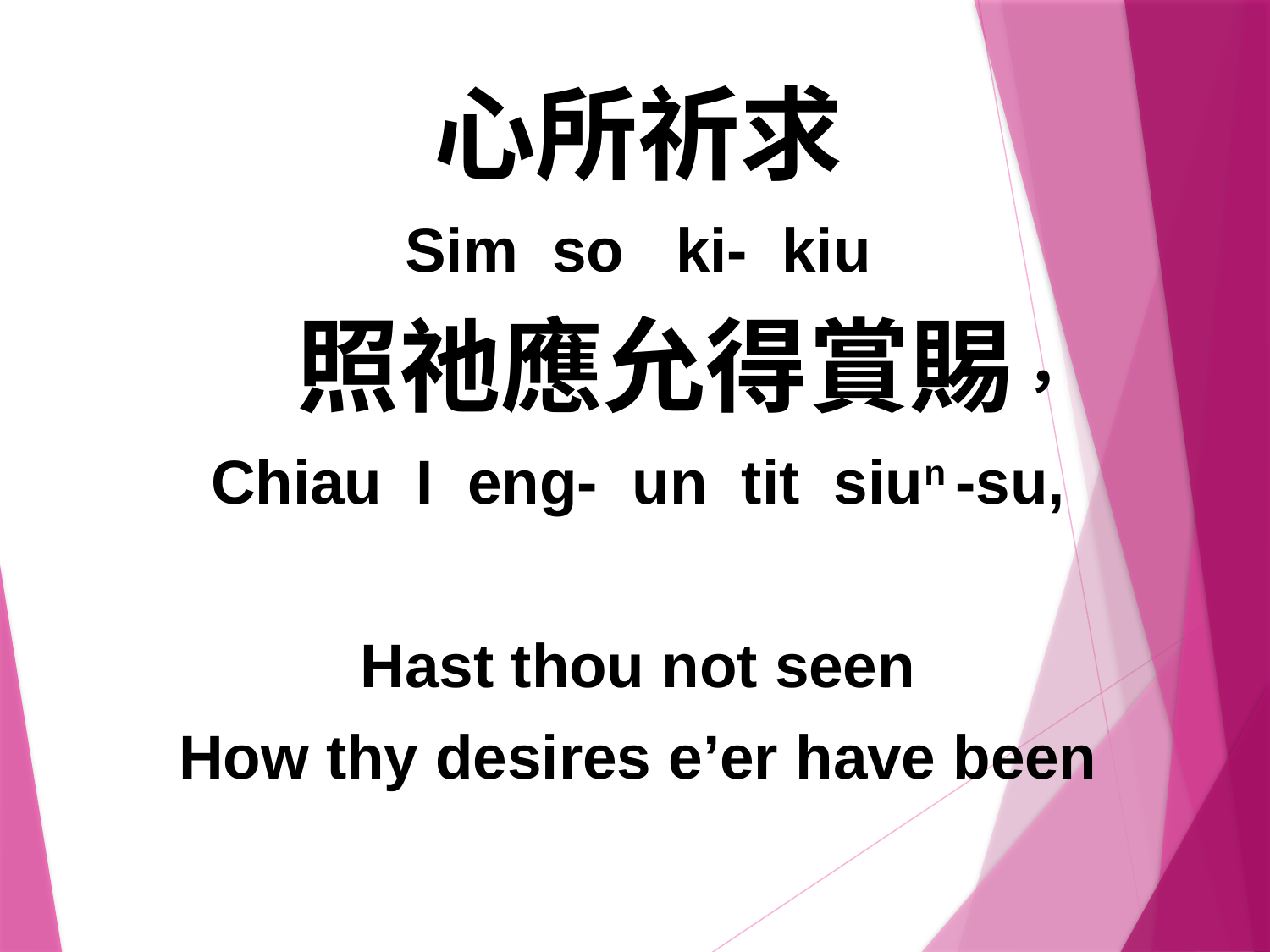

心所祈求
Sim  so   ki-  kiu
   照祂應允得賞賜，
Chiau  I  eng-  un  tit  siun -su,

Hast thou not seen
How thy desires e’er have been